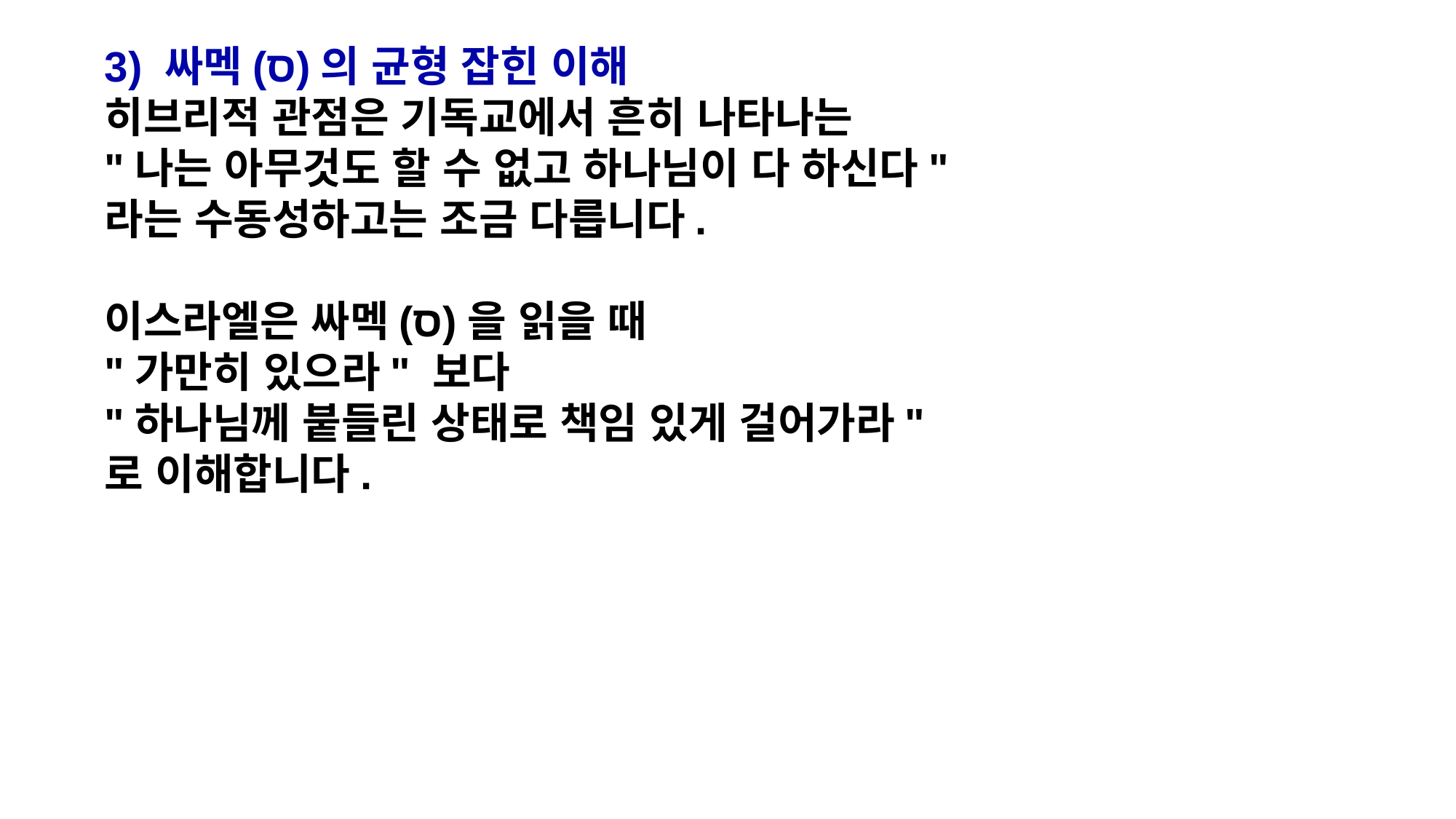

3) 싸멕(ס)의 균형 잡힌 이해
히브리적 관점은 기독교에서 흔히 나타나는
"나는 아무것도 할 수 없고 하나님이 다 하신다"
라는 수동성하고는 조금 다릅니다.

이스라엘은 싸멕(ס)을 읽을 때
"가만히 있으라" 보다
"하나님께 붙들린 상태로 책임 있게 걸어가라"
로 이해합니다.